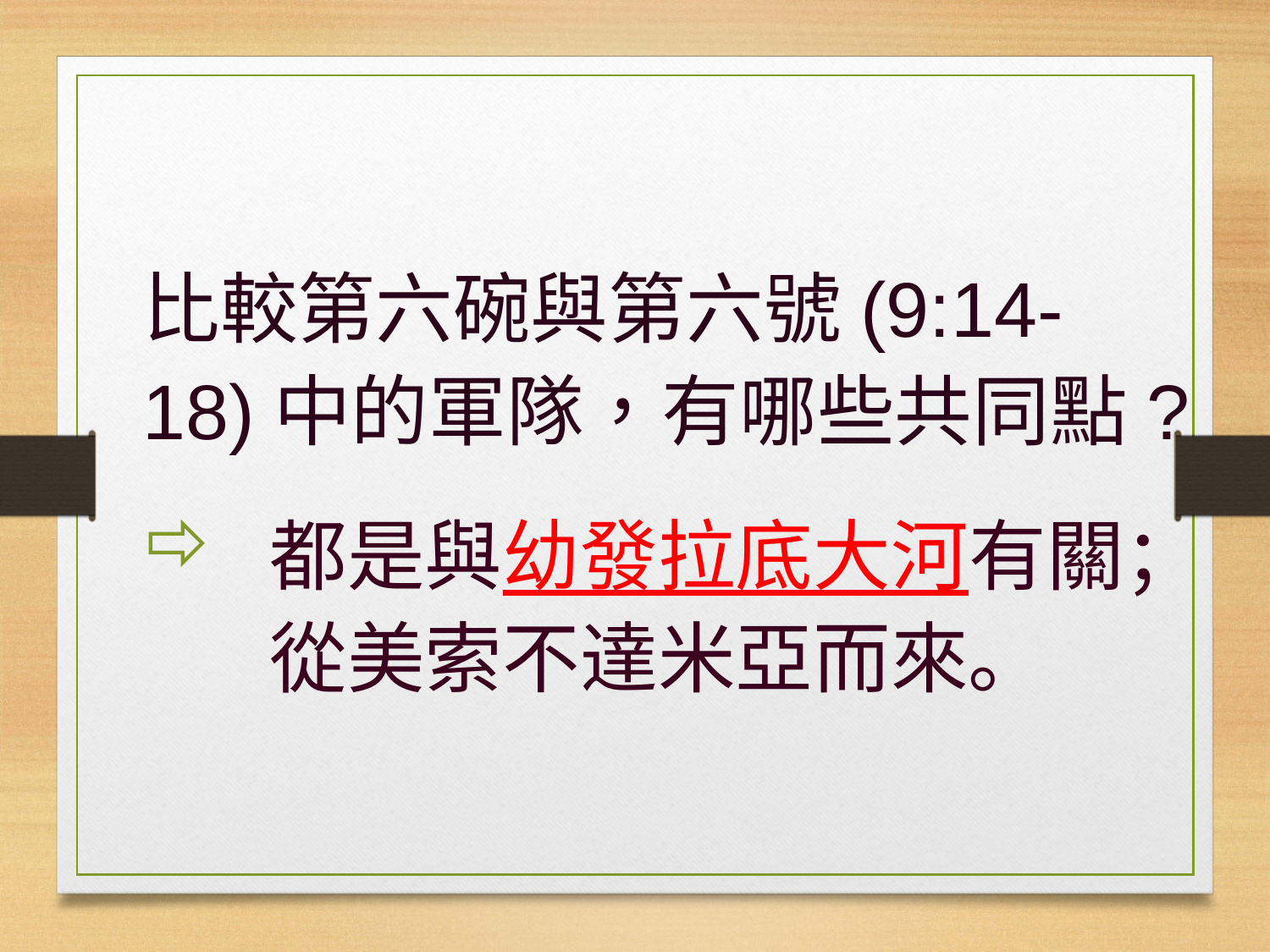

比較第六碗與第六號(9:14-18)中的軍隊，有哪些共同點?
都是與幼發拉底大河有關；從美索不達米亞而來。